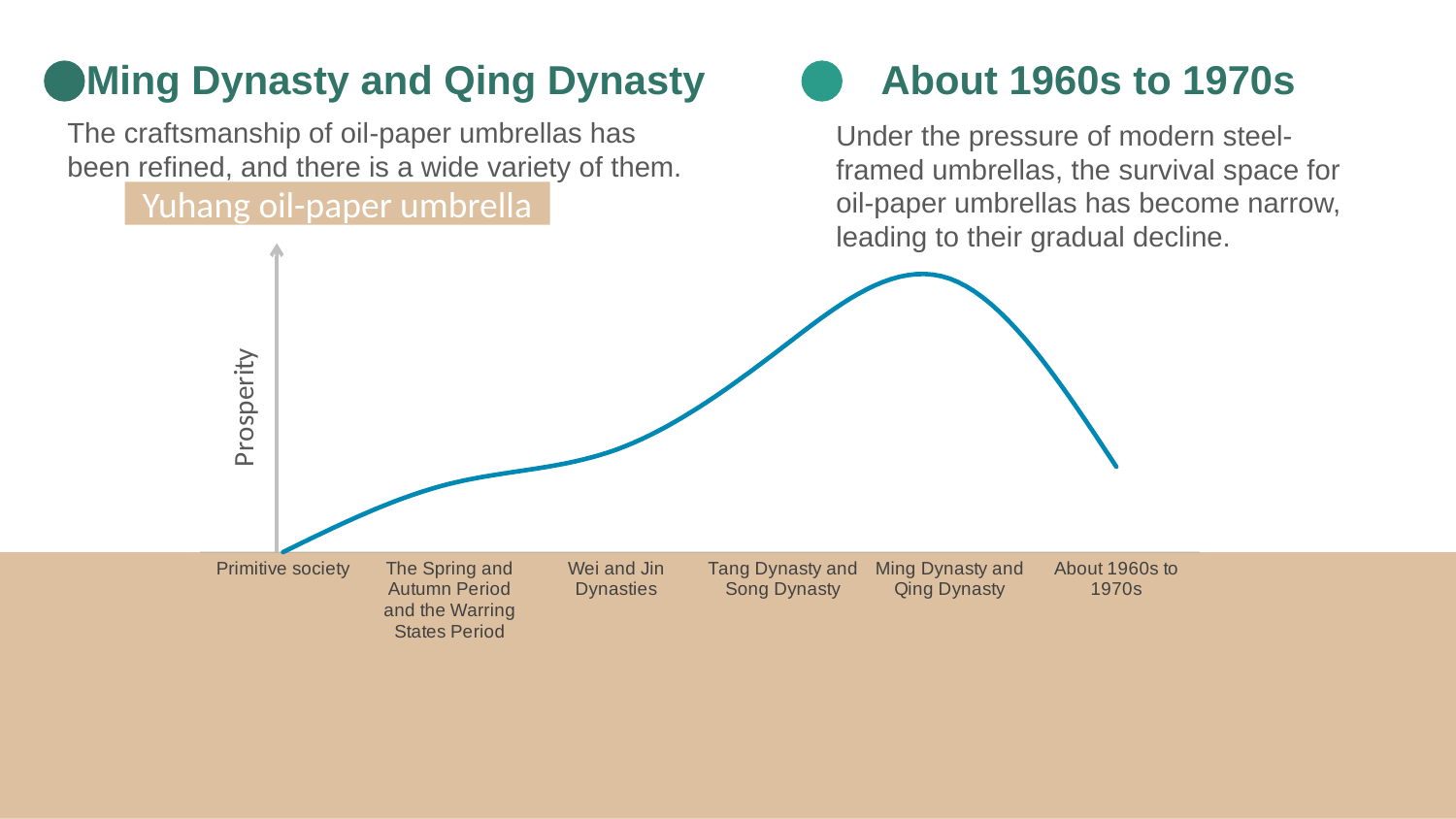

About 1960s to 1970s
Ming Dynasty and Qing Dynasty

The craftsmanship of oil-paper umbrellas has been refined, and there is a wide variety of them.
Under the pressure of modern steel-framed umbrellas, the survival space for oil-paper umbrellas has become narrow, leading to their gradual decline.
Yuhang oil-paper umbrella

### Chart

| Category | 系列 1 |
|---|---|
| Primitive society
 | 0.0 |
| The Spring and Autumn Period and the Warring States Period
 | 2.0 |
| Wei and Jin Dynasties
 | 3.0 |
| Tang Dynasty and Song Dynasty
 | 6.0 |
| Ming Dynasty and Qing Dynasty
 | 8.0 |
| About 1960s to 1970s | 2.5 |